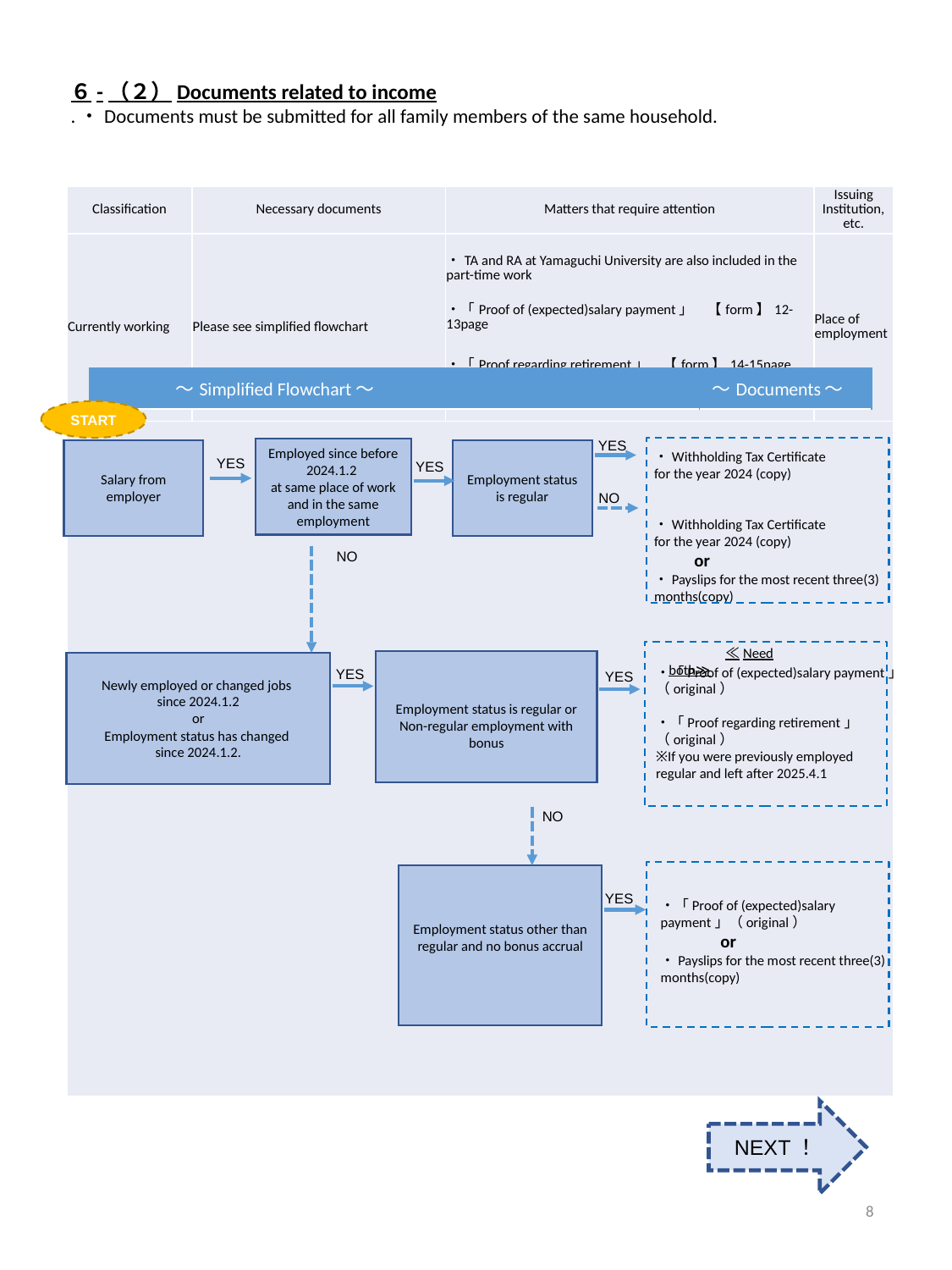

６-（２）Documents related to income
.・Documents must be submitted for all family members of the same household.

| Classification | Necessary documents | Matters that require attention | Issuing Institution, etc. |
| --- | --- | --- | --- |
| Currently working | Please see simplified flowchart | ・TA and RA at Yamaguchi University are also included in the part-time work ・「Proof of (expected)salary payment」　【form】12-13page ・「Proof regarding retirement」　【form】14-15page | Place of employment |
|  |  |  |  |
| ～Simplified Flowchart～ | ～Documents～ |
| --- | --- |
START
YES

Employed since before 2024.1.2
at same place of work and in the same employment
Salary from employer
Employment status is regular
・Withholding Tax Certificate
for the year 2024 (copy)

・Withholding Tax Certificate
for the year 2024 (copy)
    　  or
・Payslips for the most recent three(3) months(copy)

YES
YES
NO
NO

　　　　≪Need both≫

Employment status is regular or Non-regular employment with bonus

Newly employed or changed jobs
since 2024.1.2
or
Employment status has changed
since 2024.1.2.
・「Proof of (expected)salary payment」
（original）

・「Proof regarding retirement」
（original）
※If you were previously employed
regular and left after 2025.4.1
YES
YES
NO

Employment status other than regular and no bonus accrual

・「Proof of (expected)salary payment」（original）
　　　　or
・Payslips for the most recent three(3) months(copy)

YES
NEXT！
8